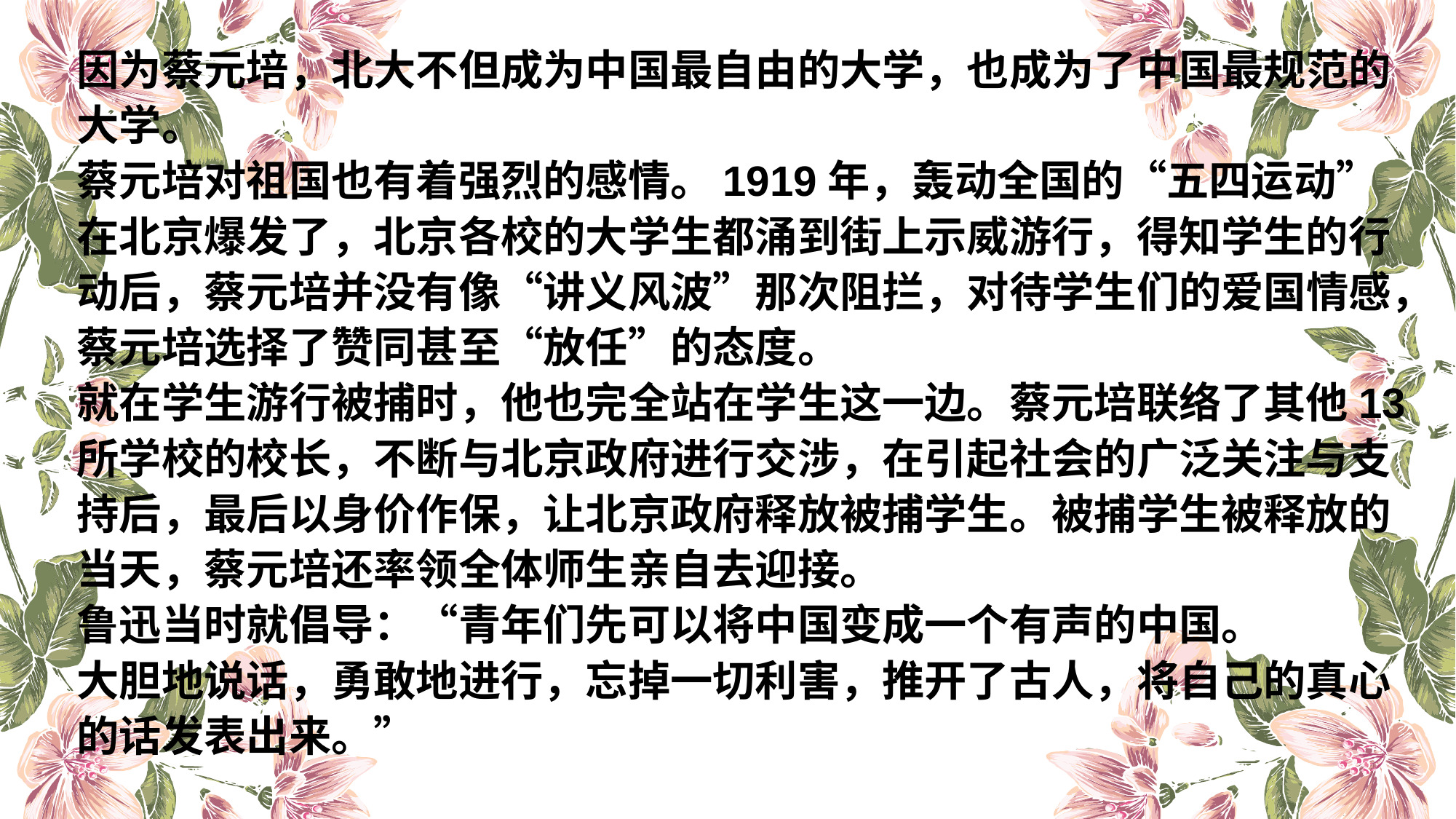

因为蔡元培，北大不但成为中国最自由的大学，也成为了中国最规范的大学。
蔡元培对祖国也有着强烈的感情。1919年，轰动全国的“五四运动”在北京爆发了，北京各校的大学生都涌到街上示威游行，得知学生的行动后，蔡元培并没有像“讲义风波”那次阻拦，对待学生们的爱国情感，蔡元培选择了赞同甚至“放任”的态度。
就在学生游行被捕时，他也完全站在学生这一边。蔡元培联络了其他13所学校的校长，不断与北京政府进行交涉，在引起社会的广泛关注与支持后，最后以身价作保，让北京政府释放被捕学生。被捕学生被释放的当天，蔡元培还率领全体师生亲自去迎接。
鲁迅当时就倡导：“青年们先可以将中国变成一个有声的中国。
大胆地说话，勇敢地进行，忘掉一切利害，推开了古人，将自己的真心的话发表出来。”